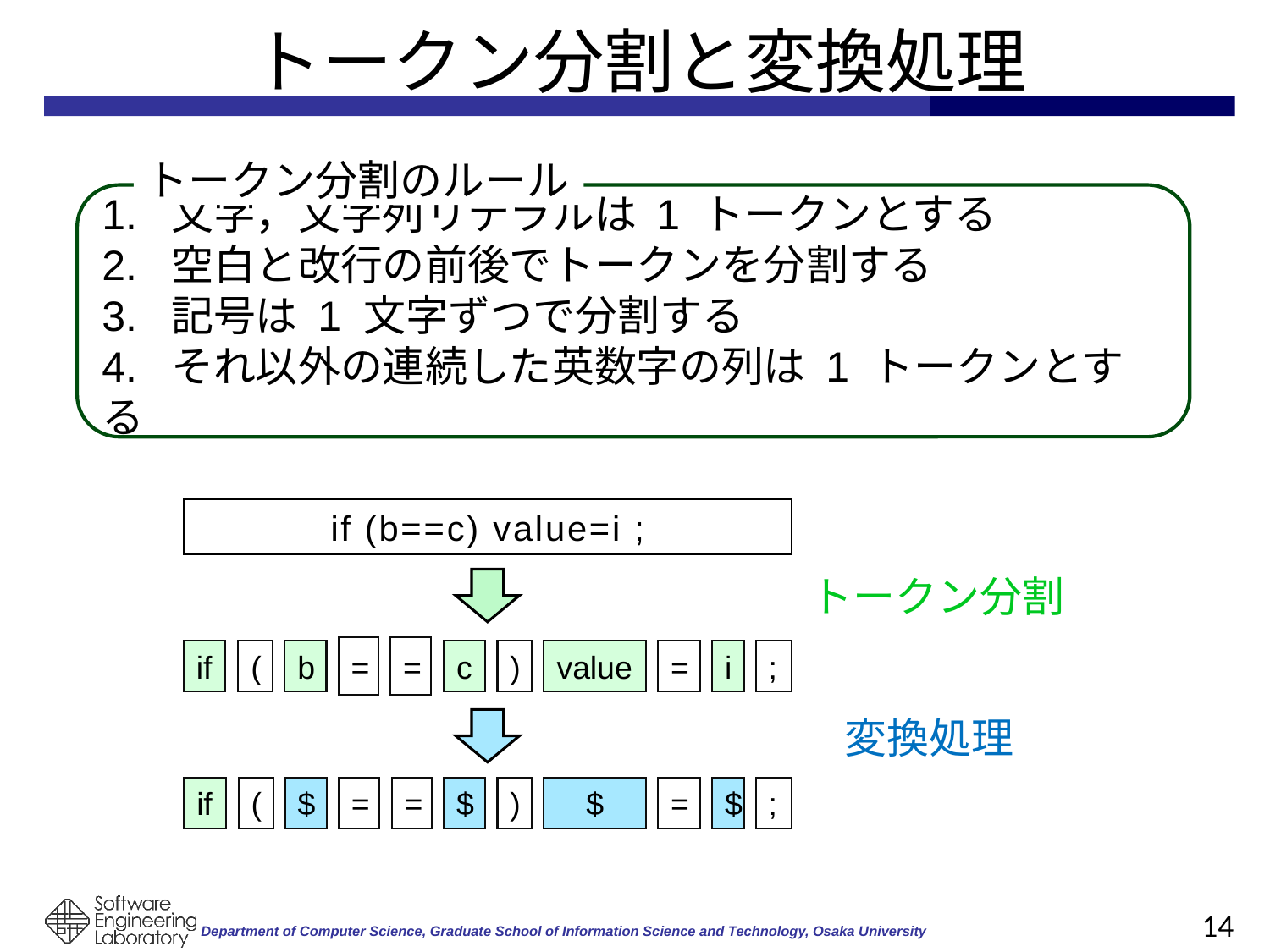

# トークン分割と変換処理
トークン分割のルール
1.  文字，文字列リテラルは 1 トークンとする
2.  空白と改行の前後でトークンを分割する
3.  記号は 1 文字ずつで分割する
4.  それ以外の連続した英数字の列は 1 トークンとする
if (b==c) value=i ;
トークン分割

if
(
b
=
=
c
)
value
=
i
;
変換処理

if
(
$
=
$
)
$
=
$
;
=
14